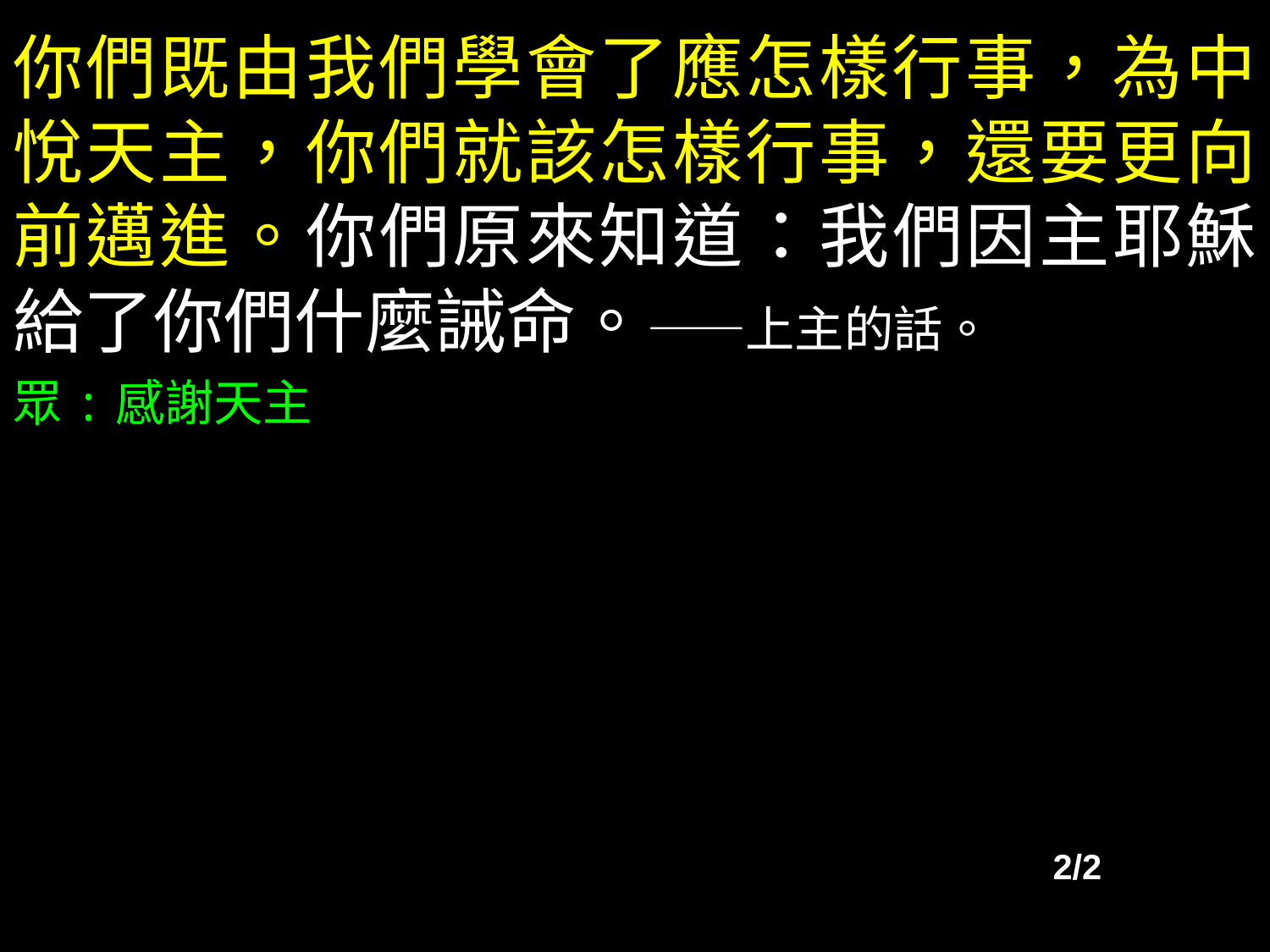

你們既由我們學會了應怎樣行事，為中悅天主，你們就該怎樣行事，還要更向前邁進。你們原來知道：我們因主耶穌給了你們什麼誡命。——上主的話。
眾:感謝天主

2/2